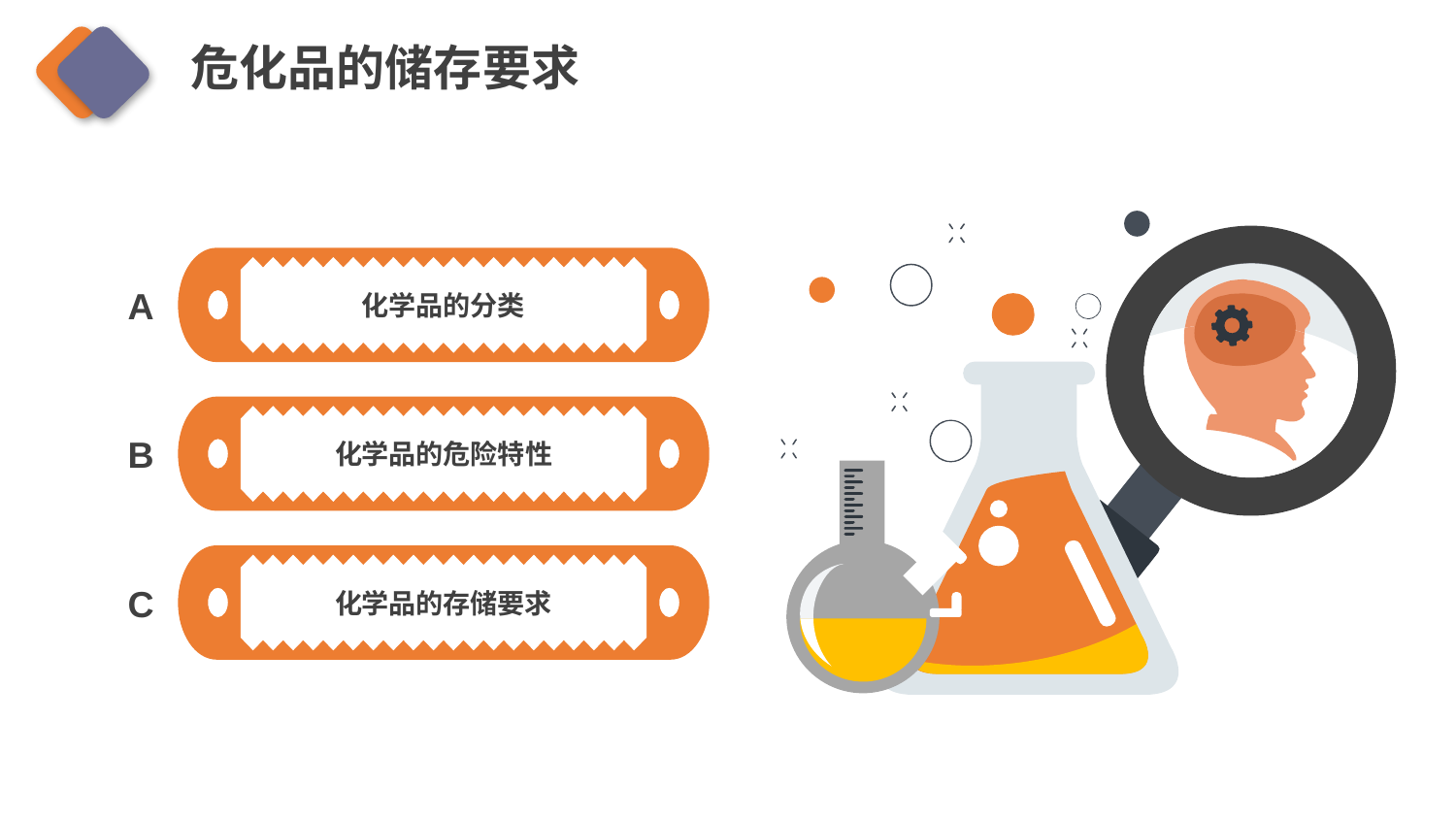

危化品的储存要求

化学品的分类
A

化学品的危险特性
B

化学品的存储要求
C